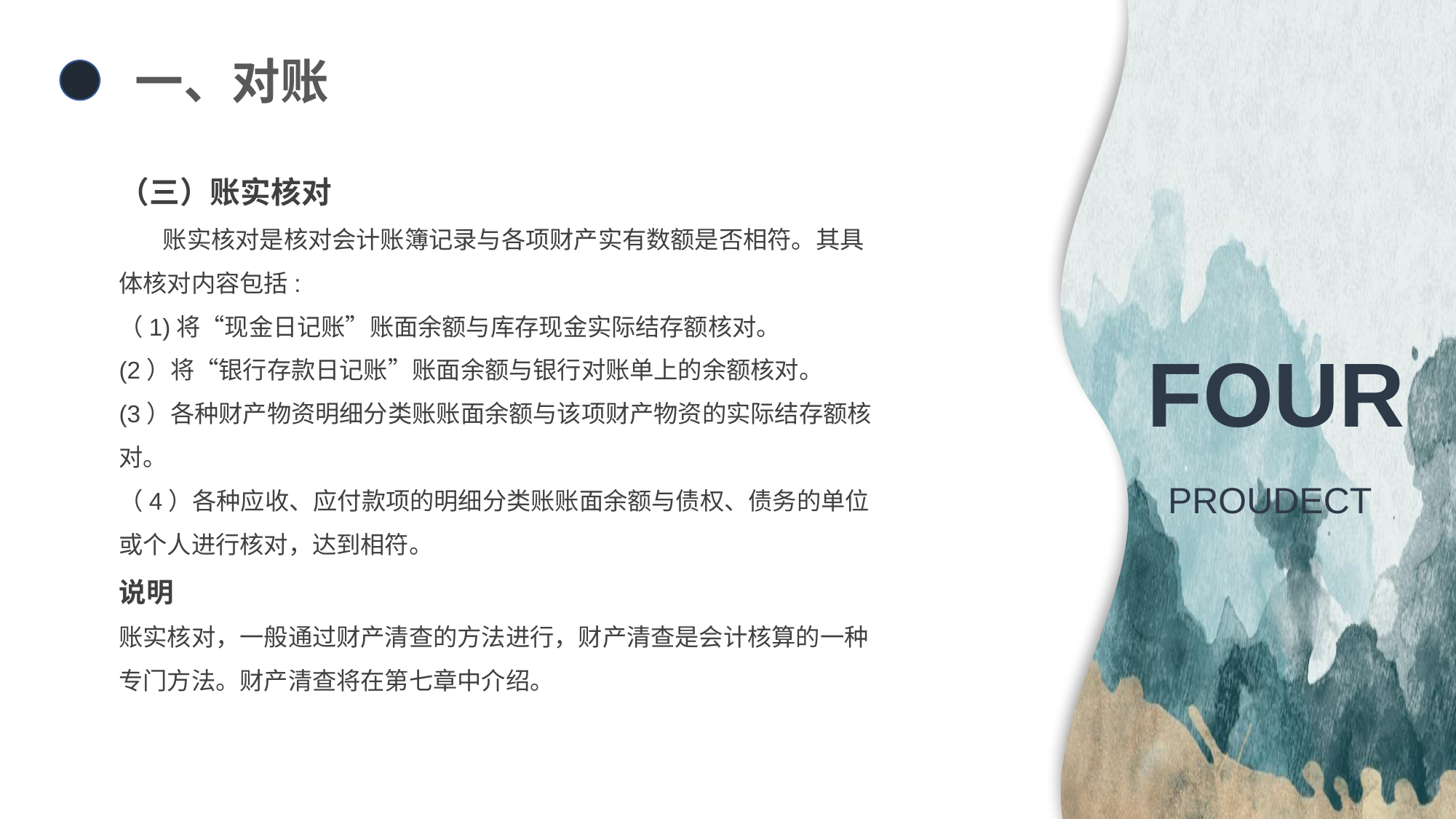

一、对账

（三）账实核对
       账实核对是核对会计账簿记录与各项财产实有数额是否相符。其具体核对内容包括:
（1)将“现金日记账”账面余额与库存现金实际结存额核对。
(2）将“银行存款日记账”账面余额与银行对账单上的余额核对。
(3）各种财产物资明细分类账账面余额与该项财产物资的实际结存额核对。
（4）各种应收、应付款项的明细分类账账面余额与债权、债务的单位或个人进行核对，达到相符。
说明
账实核对，一般通过财产清查的方法进行，财产清查是会计核算的一种专门方法。财产清查将在第七章中介绍。

FOUR
PROUDECT